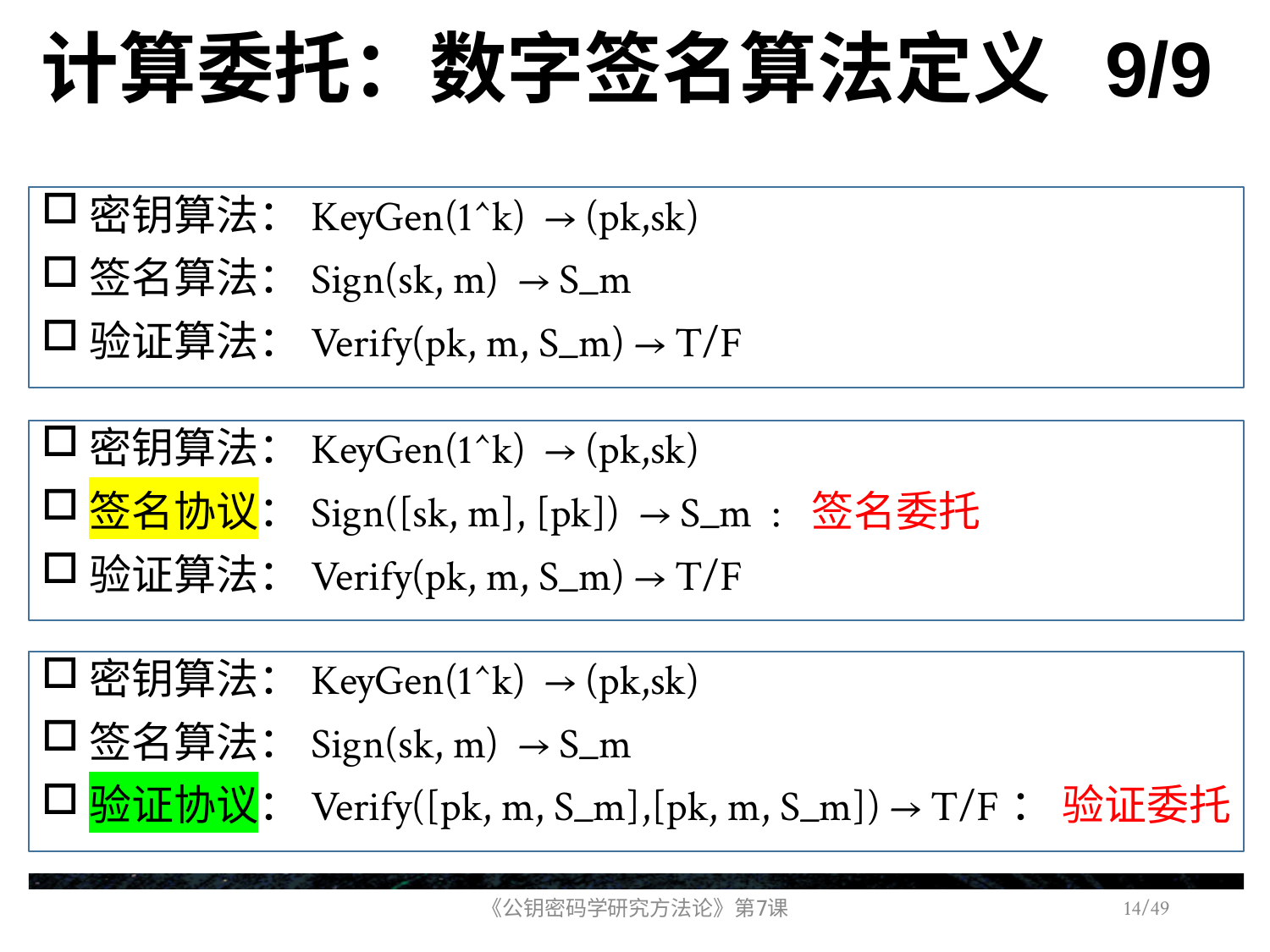

# 计算委托：数字签名算法定义  9/9
密钥算法：KeyGen(1^k)  → (pk,sk)
签名算法：Sign(sk, m)  → S_m
验证算法：Verify(pk, m, S_m) → T/F
密钥算法：KeyGen(1^k)  → (pk,sk)
签名协议：Sign([sk, m], [pk])  → S_m  :  签名委托
验证算法：Verify(pk, m, S_m) → T/F
密钥算法：KeyGen(1^k)  → (pk,sk)
签名算法：Sign(sk, m)  → S_m
验证协议：Verify([pk, m, S_m],[pk, m, S_m]) → T/F： 验证委托
《公钥密码学研究方法论》第7课
14/49